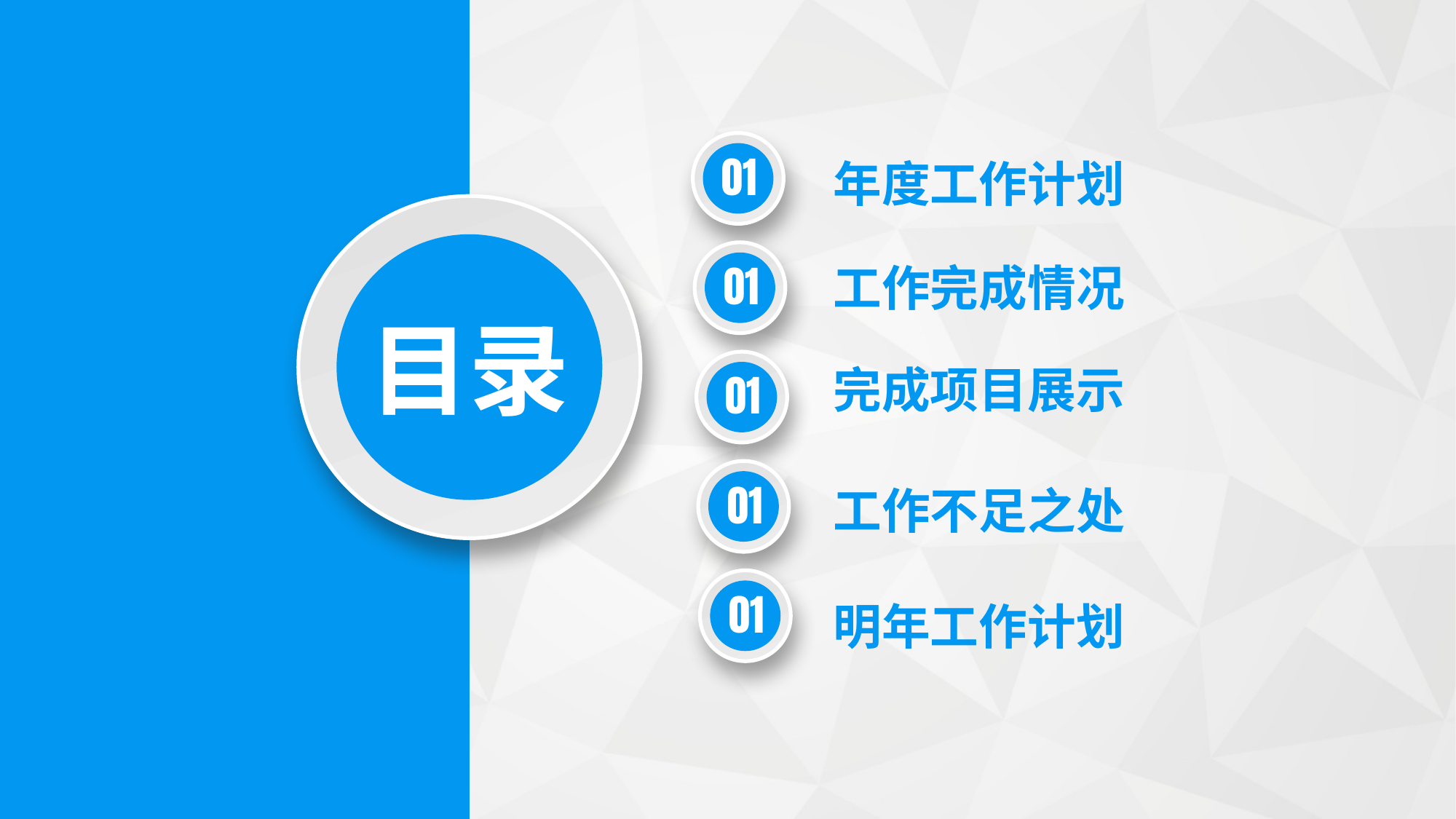

01
年度工作计划

目录

01
工作完成情况

01
完成项目展示

01
工作不足之处

01
明年工作计划